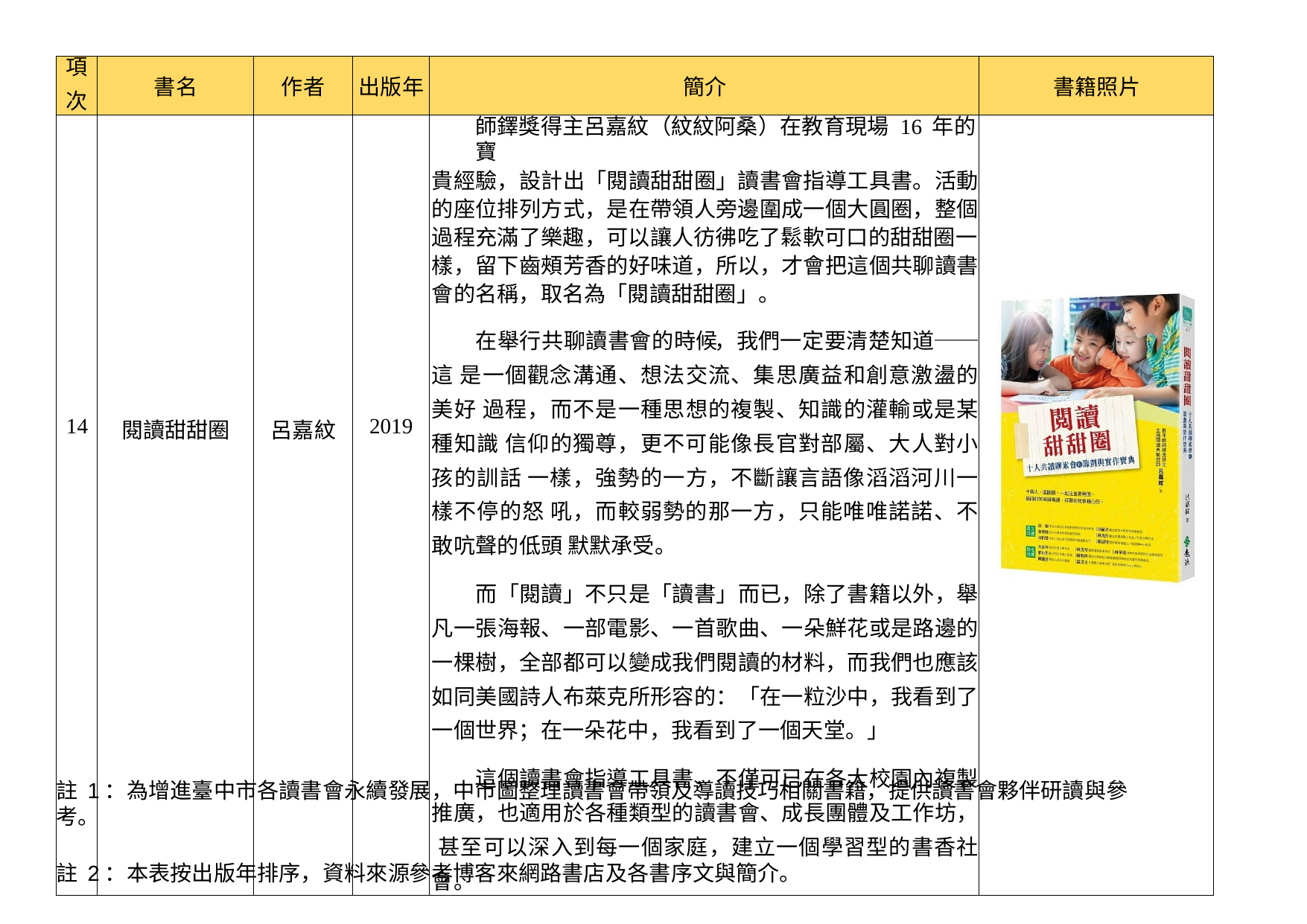

| 項 次 | 書名 | 作者 | 出版年 | 簡介 | 書籍照片 |
| --- | --- | --- | --- | --- | --- |
| 14 | 閱讀甜甜圈 | 呂嘉紋 | 2019 | 師鐸獎得主呂嘉紋（紋紋阿桑）在教育現場 16 年的寶 貴經驗，設計出「閱讀甜甜圈」讀書會指導工具書。活動 的座位排列方式，是在帶領人旁邊圍成一個大圓圈，整個 過程充滿了樂趣，可以讓人彷彿吃了鬆軟可口的甜甜圈一 樣，留下齒頰芳香的好味道，所以，才會把這個共聊讀書 會的名稱，取名為「閱讀甜甜圈」。 在舉行共聊讀書會的時候，我們一定要清楚知道──這 是一個觀念溝通、想法交流、集思廣益和創意激盪的美好 過程，而不是一種思想的複製、知識的灌輸或是某種知識 信仰的獨尊，更不可能像長官對部屬、大人對小孩的訓話 一樣，強勢的一方，不斷讓言語像滔滔河川一樣不停的怒 吼，而較弱勢的那一方，只能唯唯諾諾、不敢吭聲的低頭 默默承受。 而「閱讀」不只是「讀書」而已，除了書籍以外，舉 凡一張海報、一部電影、一首歌曲、一朵鮮花或是路邊的 一棵樹，全部都可以變成我們閱讀的材料，而我們也應該 如同美國詩人布萊克所形容的：「在一粒沙中，我看到了 一個世界；在一朵花中，我看到了一個天堂。」 這個讀書會指導工具書，不僅可已在各大校園內複製 推廣，也適用於各種類型的讀書會、成長團體及工作坊， 甚至可以深入到每一個家庭，建立一個學習型的書香社會。 |  |

註 1：為增進臺中市各讀書會永續發展，中市圖整理讀書會帶領及導讀技巧相關書籍，提供讀書會夥伴研讀與參考。

註 2：本表按出版年排序，資料來源參考博客來網路書店及各書序文與簡介。